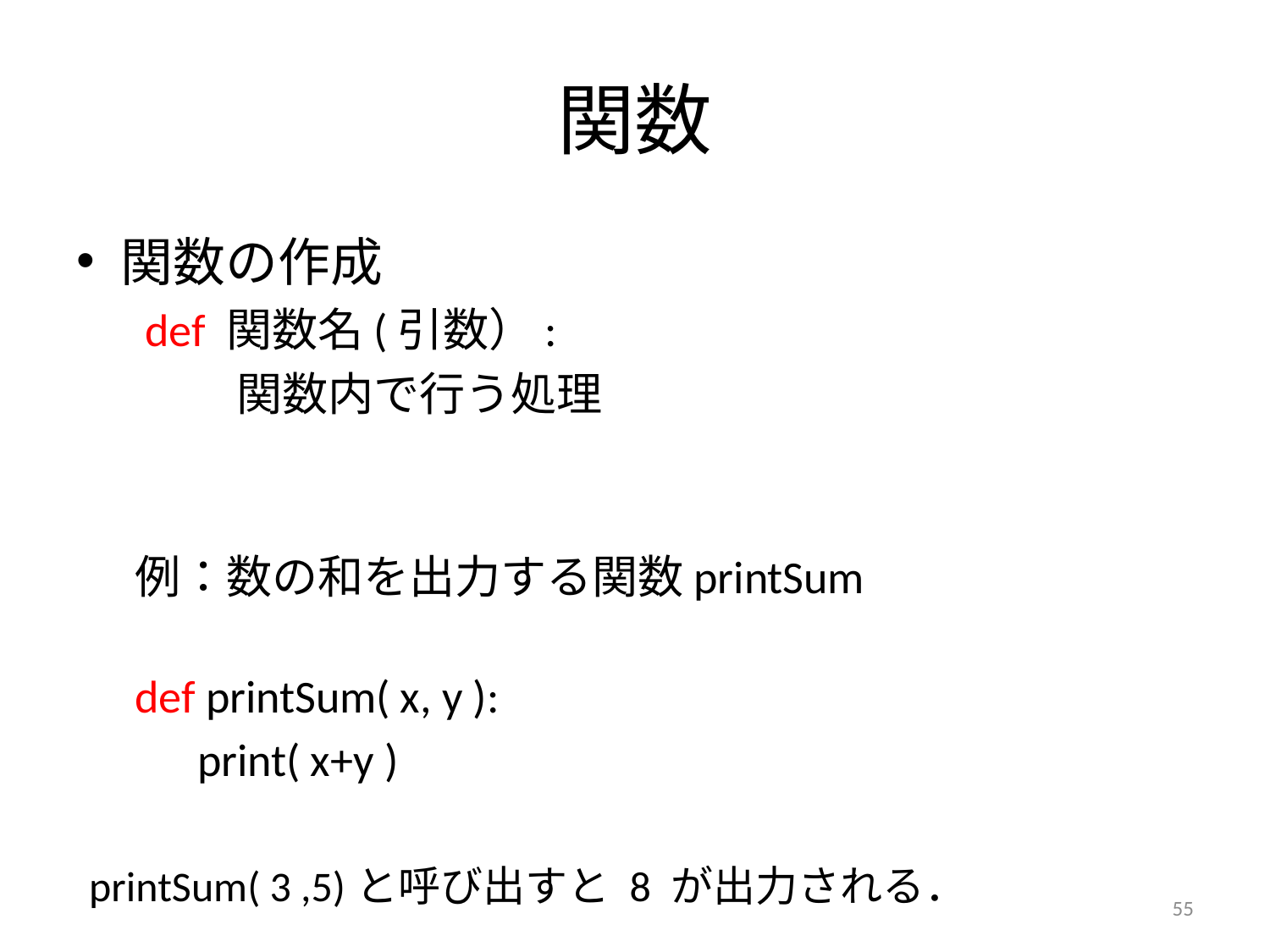

# 関数
関数の作成
 def 関数名(引数）:
         関数内で行う処理

例：数の和を出力する関数printSum
def printSum( x, y ):
      print( x+y )
 printSum( 3 ,5)と呼び出すと 8 が出力される．
55